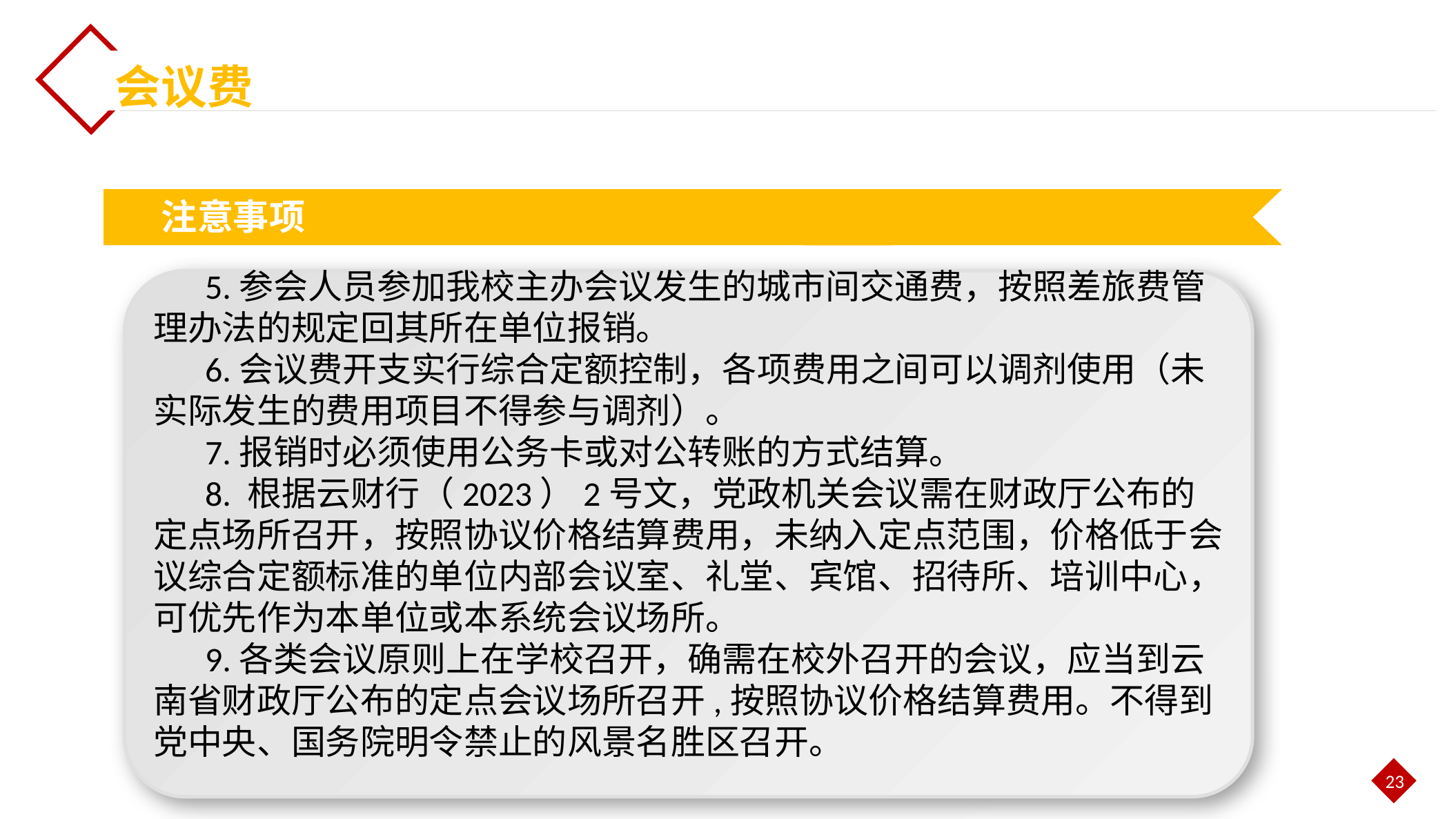

会议费
注意事项

5.参会人员参加我校主办会议发生的城市间交通费，按照差旅费管理办法的规定回其所在单位报销。
6.会议费开支实行综合定额控制，各项费用之间可以调剂使用（未实际发生的费用项目不得参与调剂）。
7.报销时必须使用公务卡或对公转账的方式结算。
8. 根据云财行（2023）2号文，党政机关会议需在财政厅公布的定点场所召开，按照协议价格结算费用，未纳入定点范围，价格低于会议综合定额标准的单位内部会议室、礼堂、宾馆、招待所、培训中心，可优先作为本单位或本系统会议场所。
9.各类会议原则上在学校召开，确需在校外召开的会议，应当到云南省财政厅公布的定点会议场所召开,按照协议价格结算费用。不得到党中央、国务院明令禁止的风景名胜区召开。